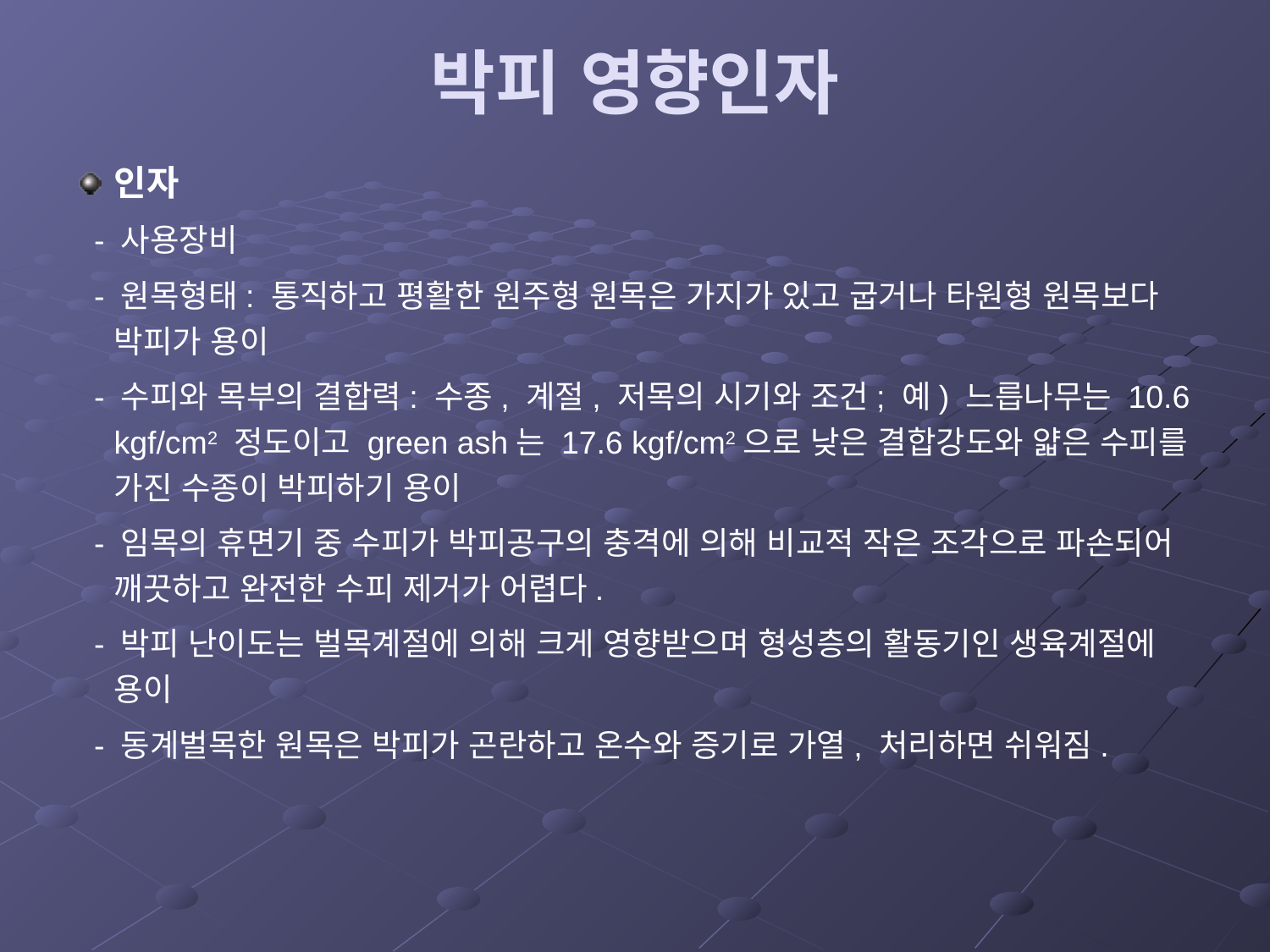

# 박피 영향인자
인자
  - 사용장비
  - 원목형태: 통직하고 평활한 원주형 원목은 가지가 있고 굽거나 타원형 원목보다 박피가 용이
  - 수피와 목부의 결합력: 수종, 계절, 저목의 시기와 조건; 예) 느릅나무는 10.6 kgf/cm2 정도이고 green ash는 17.6 kgf/cm2으로 낮은 결합강도와 얇은 수피를 가진 수종이 박피하기 용이
  - 임목의 휴면기 중 수피가 박피공구의 충격에 의해 비교적 작은 조각으로 파손되어 깨끗하고 완전한 수피 제거가 어렵다.
  - 박피 난이도는 벌목계절에 의해 크게 영향받으며 형성층의 활동기인 생육계절에 용이
  - 동계벌목한 원목은 박피가 곤란하고 온수와 증기로 가열, 처리하면 쉬워짐.